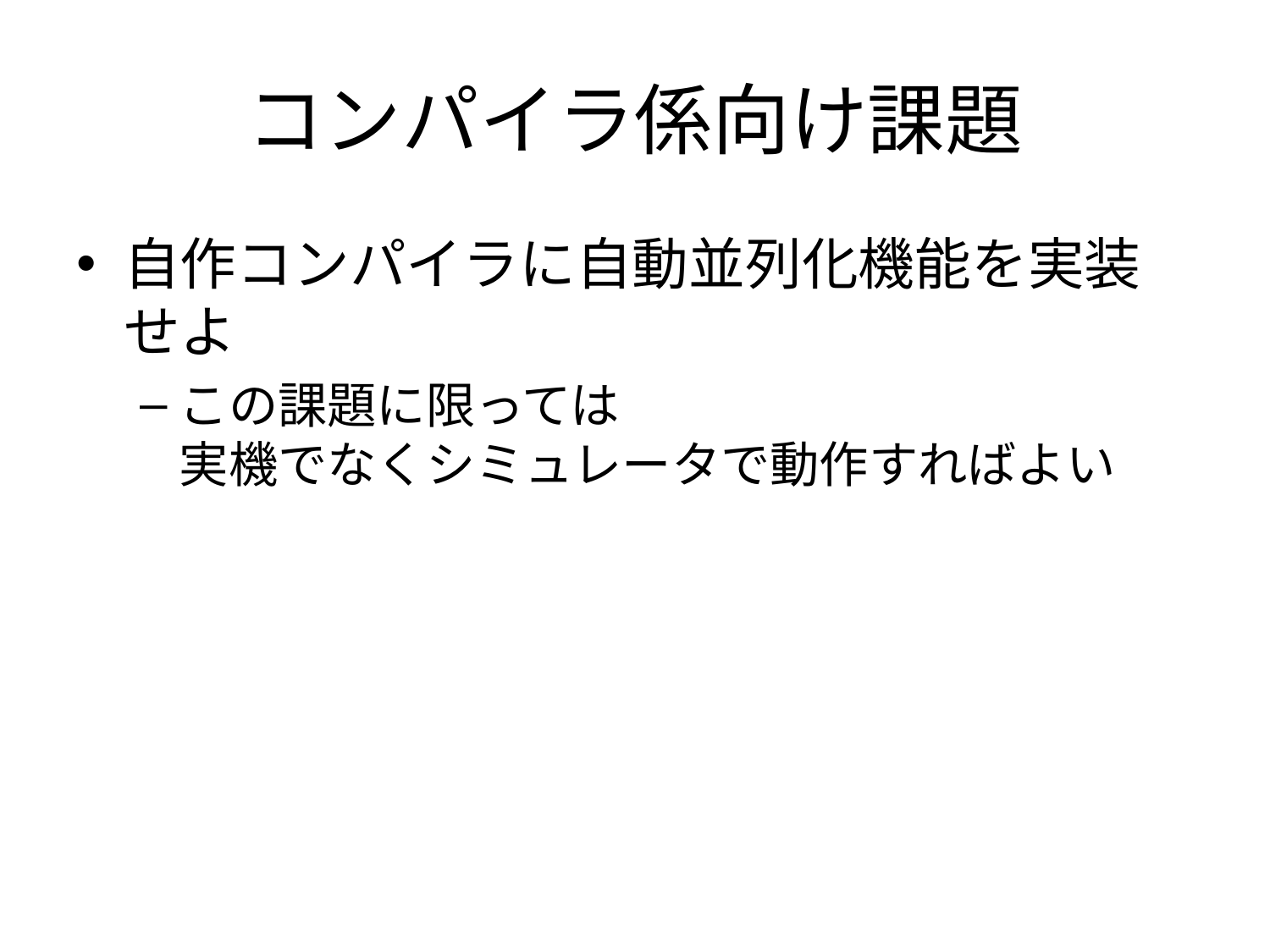

# コンパイラ係向け課題
自作コンパイラに自動並列化機能を実装せよ
この課題に限っては
実機でなくシミュレータで動作すればよい